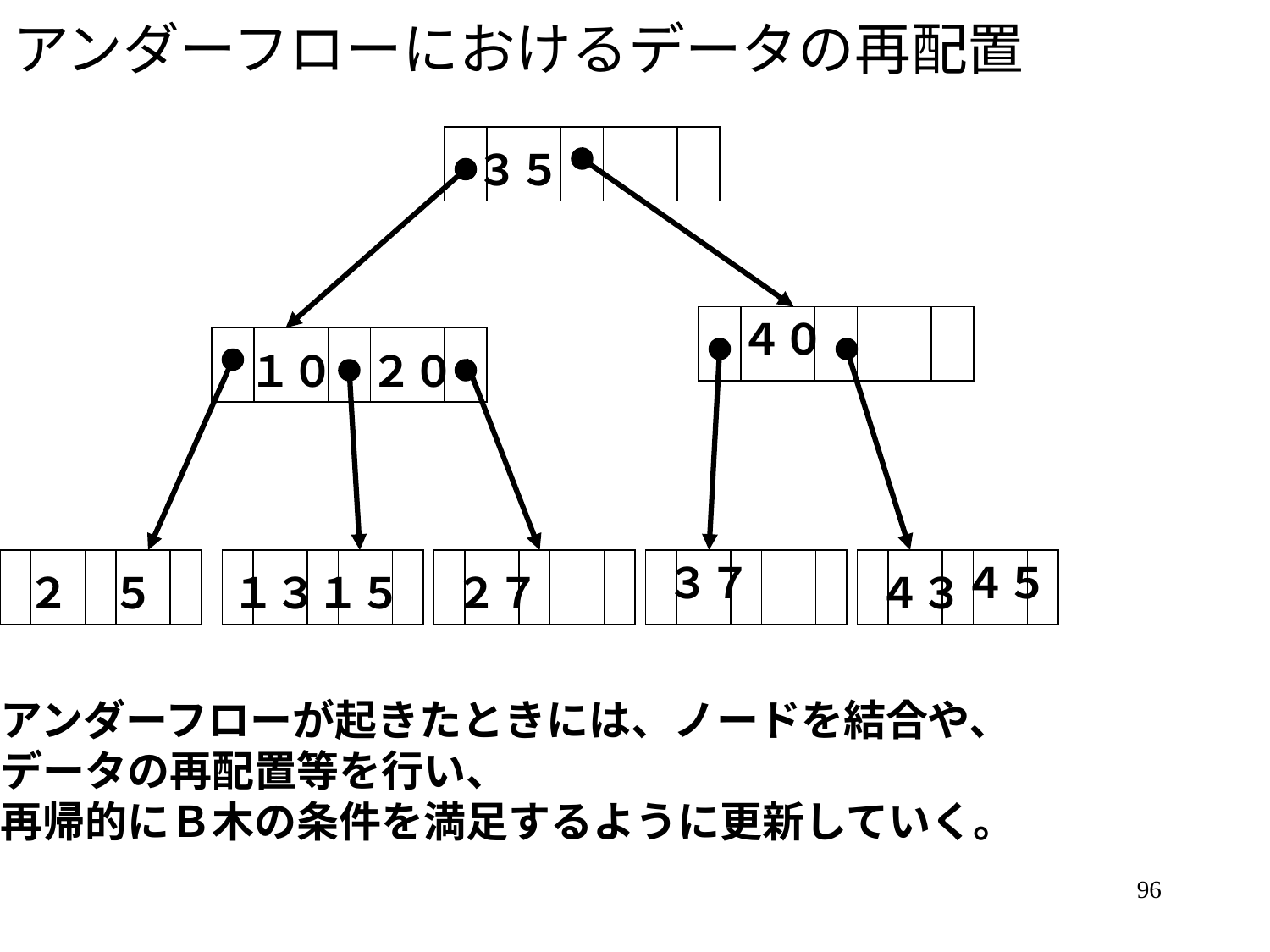

# アンダーフローにおけるデータの再配置

３５

４０

１０
２０

３７

４５
２
５
１３
１５
２７
４３
アンダーフローが起きたときには、ノードを結合や、
データの再配置等を行い、
再帰的にＢ木の条件を満足するように更新していく。
96